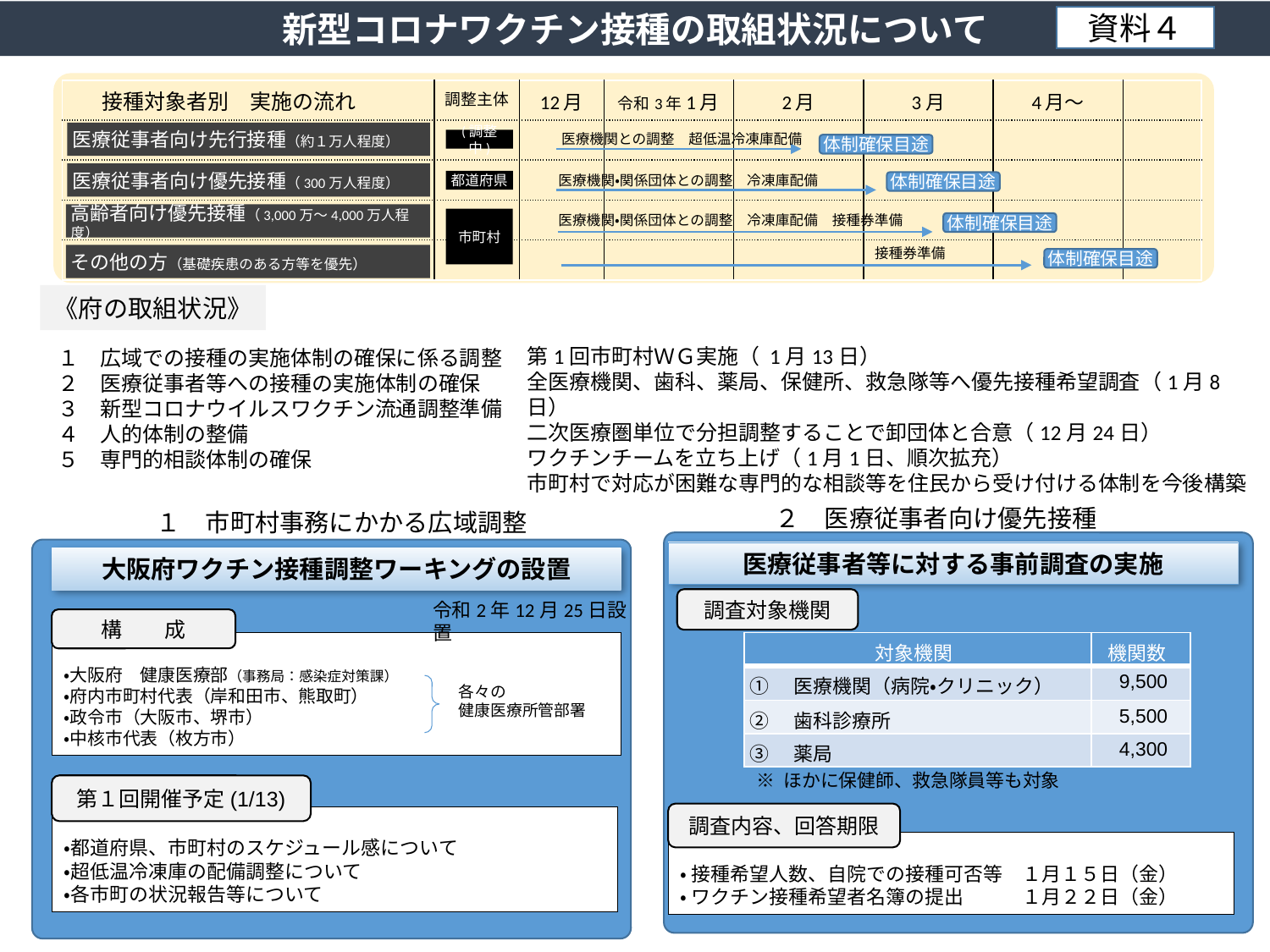

新型コロナワクチン接種の取組状況について
資料４

|  | 調整主体 | 12月 | 令和3年1月 | 2月 | 3月 | 4月～ |  |
| --- | --- | --- | --- | --- | --- | --- | --- |
|  |  |  |  |  |  |  |  |
|  |  |  |  |  |  |  |  |
|  |  |  |  |  |  |  |  |
|  |  |  |  |  |  |  |  |
接種対象者別　実施の流れ
医療従事者向け先行接種（約１万人程度）
医療機関との調整　超低温冷凍庫配備
(調整中)
体制確保目途
医療従事者向け優先接種（300万人程度）
医療機関・関係団体との調整　冷凍庫配備
都道府県
体制確保目途
高齢者向け優先接種（3,000万～4,000万人程度）
医療機関・関係団体との調整　冷凍庫配備　接種券準備
市町村
体制確保目途
　　　　　　　　　　　　　　　　　接種券準備
その他の方（基礎疾患のある方等を優先）
体制確保目途
《府の取組状況》
第1回市町村ＷＧ実施（ 1月13日）
全医療機関、歯科、薬局、保健所、救急隊等へ優先接種希望調査（1月8日）
二次医療圏単位で分担調整することで卸団体と合意（12月24日）
ワクチンチームを立ち上げ（1月1日、順次拡充）
市町村で対応が困難な専門的な相談等を住民から受け付ける体制を今後構築
１　広域での接種の実施体制の確保に係る調整
２　医療従事者等への接種の実施体制の確保
３　新型コロナウイルスワクチン流通調整準備
４　人的体制の整備
５　専門的相談体制の確保
２　医療従事者向け優先接種
１　市町村事務にかかる広域調整

医療従事者等に対する事前調査の実施
大阪府ワクチン接種調整ワーキングの設置
調査対象機関
令和2年12月25日設置
構　　成

・大阪府　健康医療部（事務局：感染症対策課）
・府内市町村代表（岸和田市、熊取町）
・政令市（大阪市、堺市）
・中核市代表（枚方市）
| 対象機関 | 機関数 |
| --- | --- |
| ①　医療機関（病院・クリニック） | 9,500 |
| ②　歯科診療所 | 5,500 |
| ③　薬局 | 4,300 |

各々の
健康医療所管部署
※ ほかに保健師、救急隊員等も対象
第１回開催予定(1/13)
調査内容、回答期限

・都道府県、市町村のスケジュール感について
・超低温冷凍庫の配備調整について
・各市町の状況報告等について

・ 接種希望人数、自院での接種可否等　１月１５日（金）
・ ワクチン接種希望者名簿の提出　　　１月２２日（金）